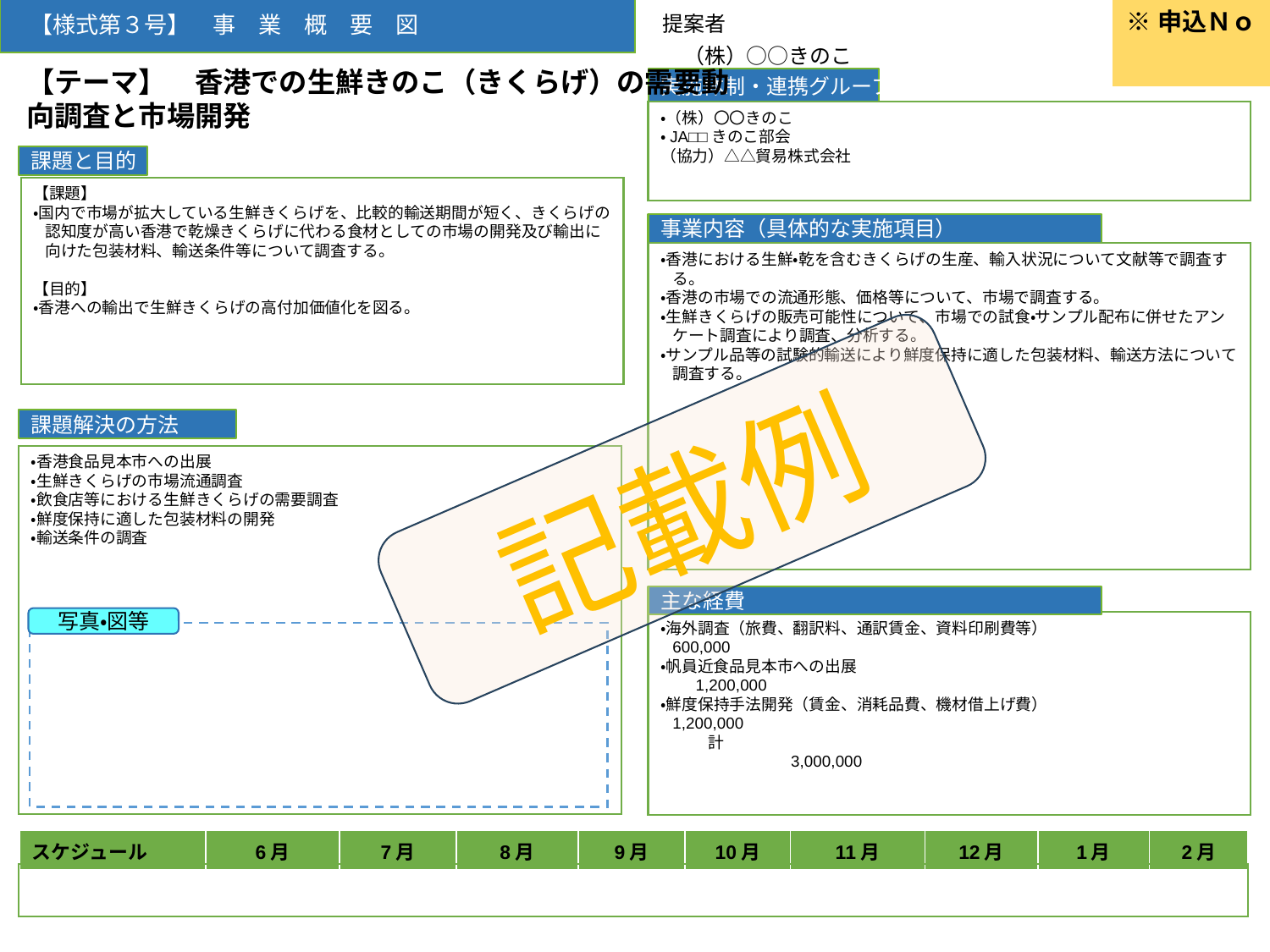

【様式第３号】　事　業　概　要　図
※申込Ｎｏ
提案者
　（株）○○きのこ
【テーマ】　香港での生鮮きのこ（きくらげ）の需要動
向調査と市場開発
実施体制・連携グループ
・（株）〇〇きのこ
・JA□□きのこ部会
（協力）△△貿易株式会社
課題と目的
【課題】
・国内で市場が拡大している生鮮きくらげを、比較的輸送期間が短く、きくらげの認知度が高い香港で乾燥きくらげに代わる食材としての市場の開発及び輸出に向けた包装材料、輸送条件等について調査する。

【目的】
・香港への輸出で生鮮きくらげの高付加価値化を図る。
事業内容（具体的な実施項目）
・香港における生鮮・乾を含むきくらげの生産、輸入状況について文献等で調査する。
・香港の市場での流通形態、価格等について、市場で調査する。
・生鮮きくらげの販売可能性について、市場での試食・サンプル配布に併せたアンケート調査により調査、分析する。
・サンプル品等の試験的輸送により鮮度保持に適した包装材料、輸送方法について調査する。

課題解決の方法
記載例
・香港食品見本市への出展
・生鮮きくらげの市場流通調査
・飲食店等における生鮮きくらげの需要調査
・鮮度保持に適した包装材料の開発
・輸送条件の調査

主な経費
・海外調査（旅費、翻訳料、通訳賃金、資料印刷費等）	　　　　　　　　　600,000
・帆員近食品見本市への出展　　　　　　　　　　　　　　　　　　　　　　　　　 1,200,000
・鮮度保持手法開発（賃金、消耗品費、機材借上げ費）　　　　　　　　　  1,200,000
　　　計　　　　　　　　　　　　　　　　　　　　　　　　　　　　　　　　　　　　　　　 3,000,000
写真・図等

| スケジュール | 6月 | 7月 | 8月 | 9月 | 10月 | 11月 | 12月 | 1月 | 2月 |
| --- | --- | --- | --- | --- | --- | --- | --- | --- | --- |